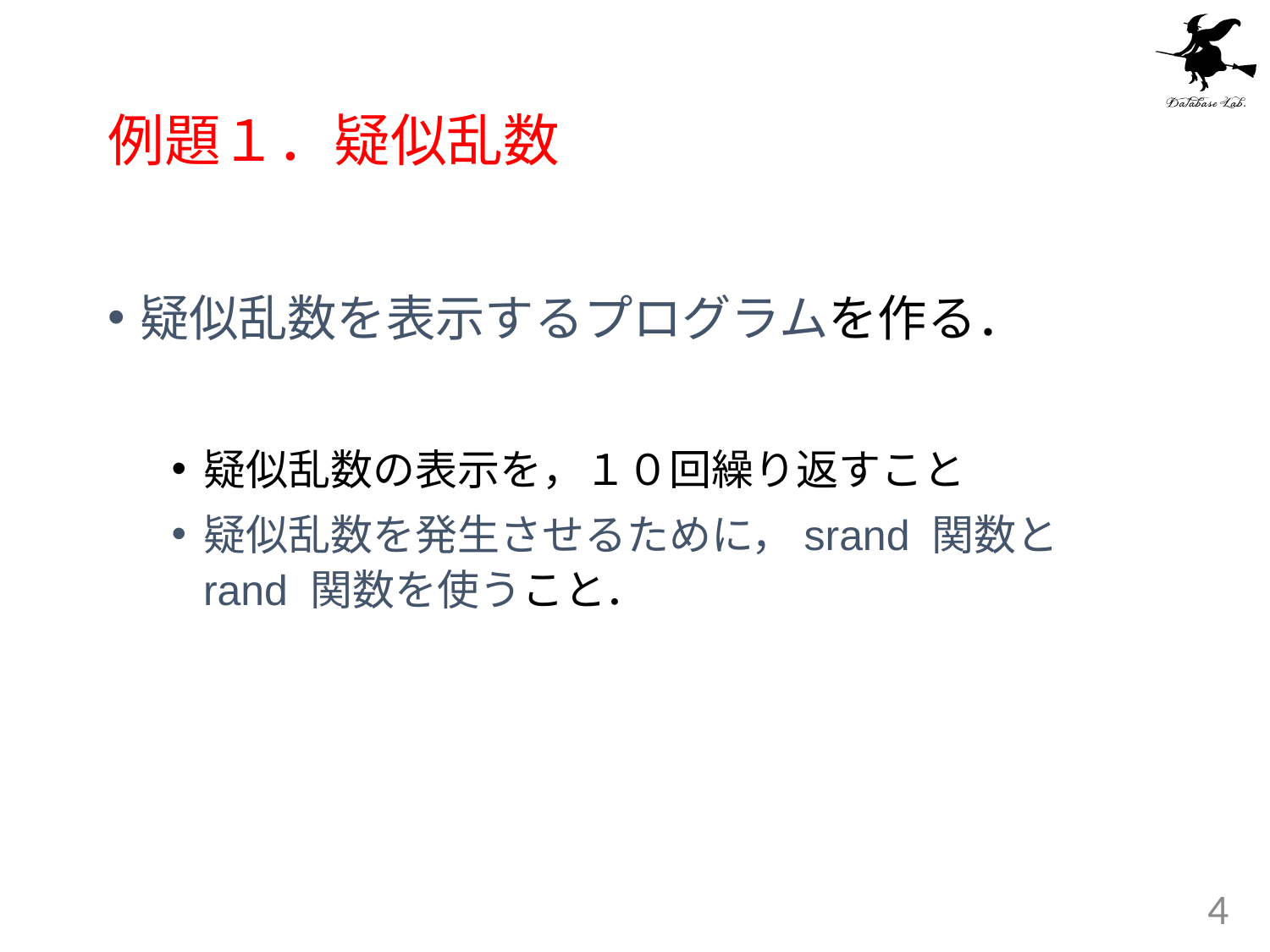

# 例題１．疑似乱数
疑似乱数を表示するプログラムを作る．

疑似乱数の表示を，１０回繰り返すこと
疑似乱数を発生させるために，srand 関数と rand 関数を使うこと．

4